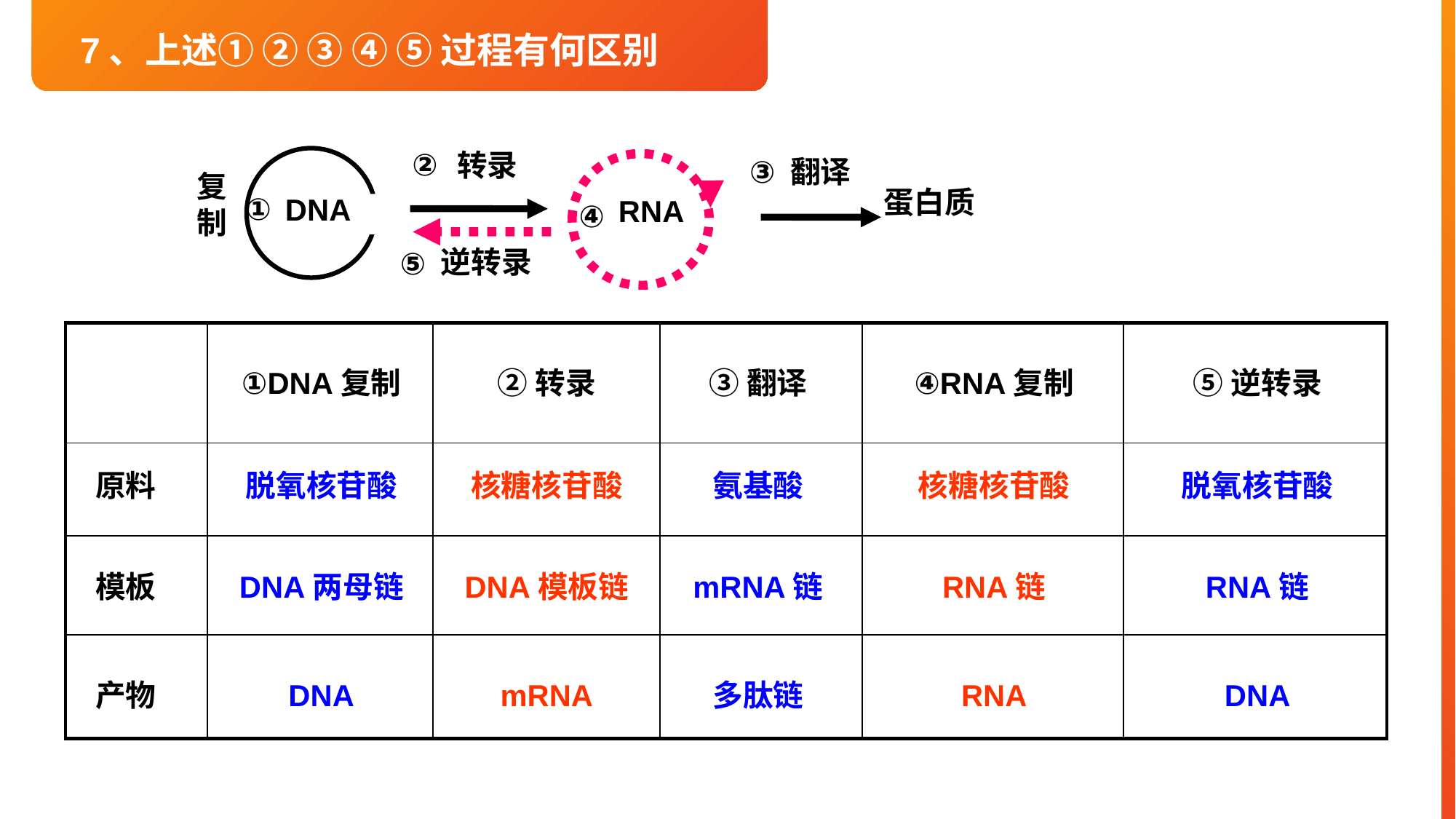

7、上述① ② ③ ④ ⑤ 过程有何区别
②
转录
③
翻译

复制
蛋白质
①
DNA

RNA
④

逆转录
⑤
|  |  |  |  |  |  |
| --- | --- | --- | --- | --- | --- |
|  |  |  |  |  |  |
|  |  |  |  |  |  |
|  |  |  |  |  |  |
①DNA复制
②转录
③翻译
④RNA复制
⑤逆转录
原料
脱氧核苷酸
核糖核苷酸
氨基酸
核糖核苷酸
脱氧核苷酸
模板
DNA两母链
DNA模板链
mRNA链
RNA链
RNA链
产物
DNA
mRNA
多肽链
RNA
DNA